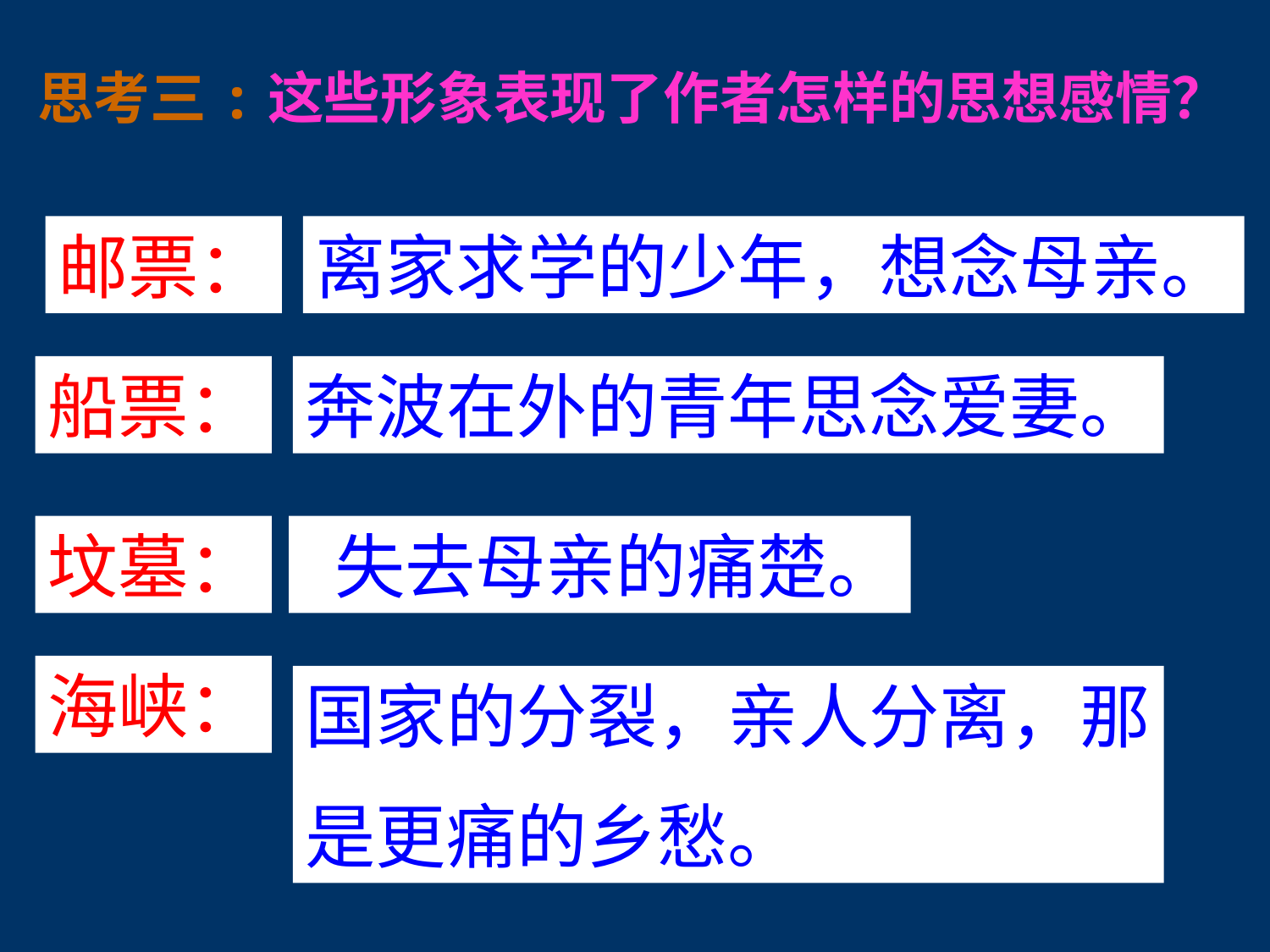

思考三:这些形象表现了作者怎样的思想感情？
邮票：
离家求学的少年，想念母亲。
船票：
奔波在外的青年思念爱妻。
坟墓：
 失去母亲的痛楚。
海峡：
国家的分裂，亲人分离，那
是更痛的乡愁。